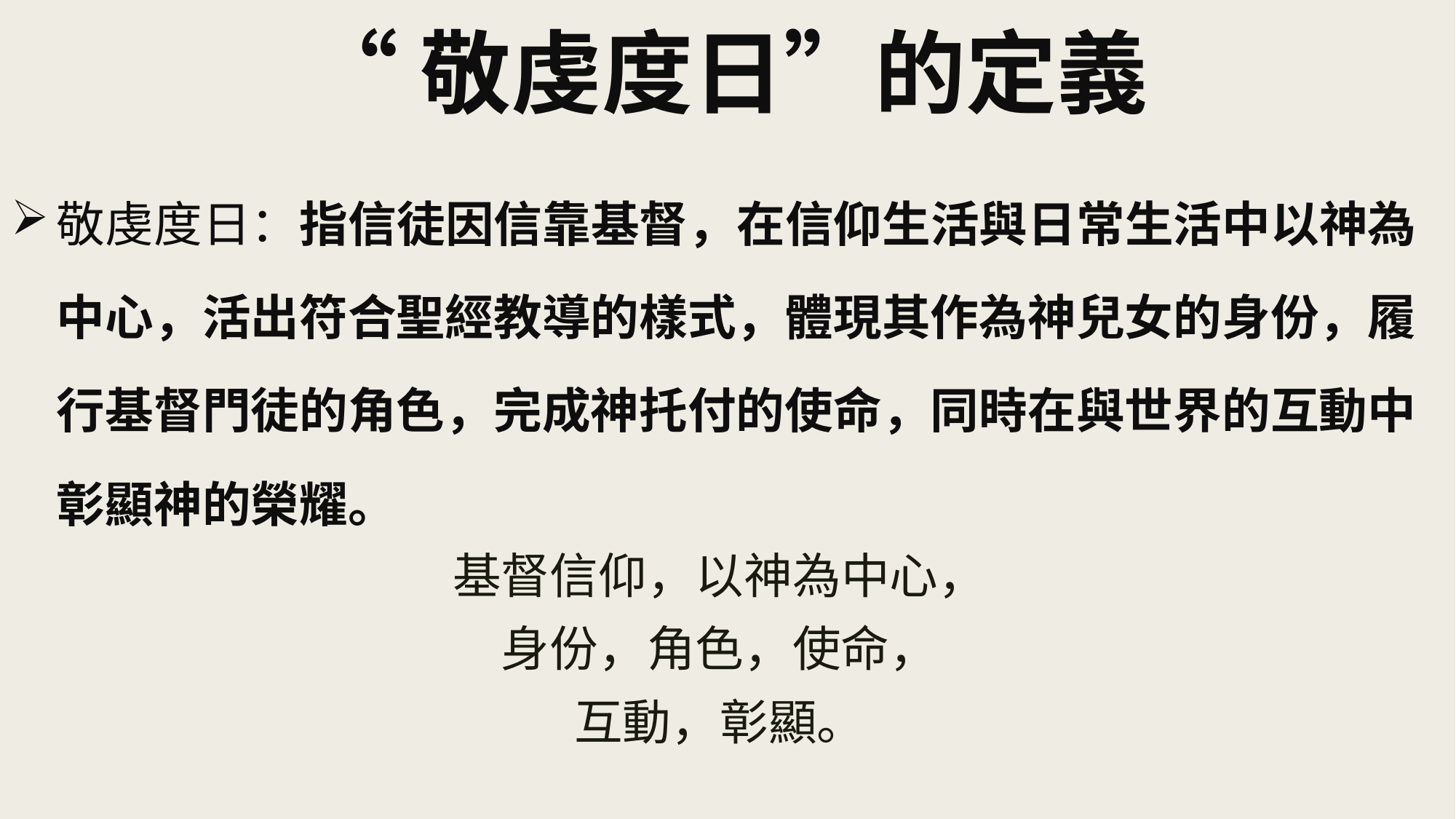

# “敬虔度日”的定義
敬虔度日：指信徒因信靠基督，在信仰生活與日常生活中以神為中心，活出符合聖經教導的樣式，體現其作為神兒女的身份，履行基督門徒的角色，完成神托付的使命，同時在與世界的互動中彰顯神的榮耀。
基督信仰，以神為中心，
身份，角色，使命，
互動，彰顯。